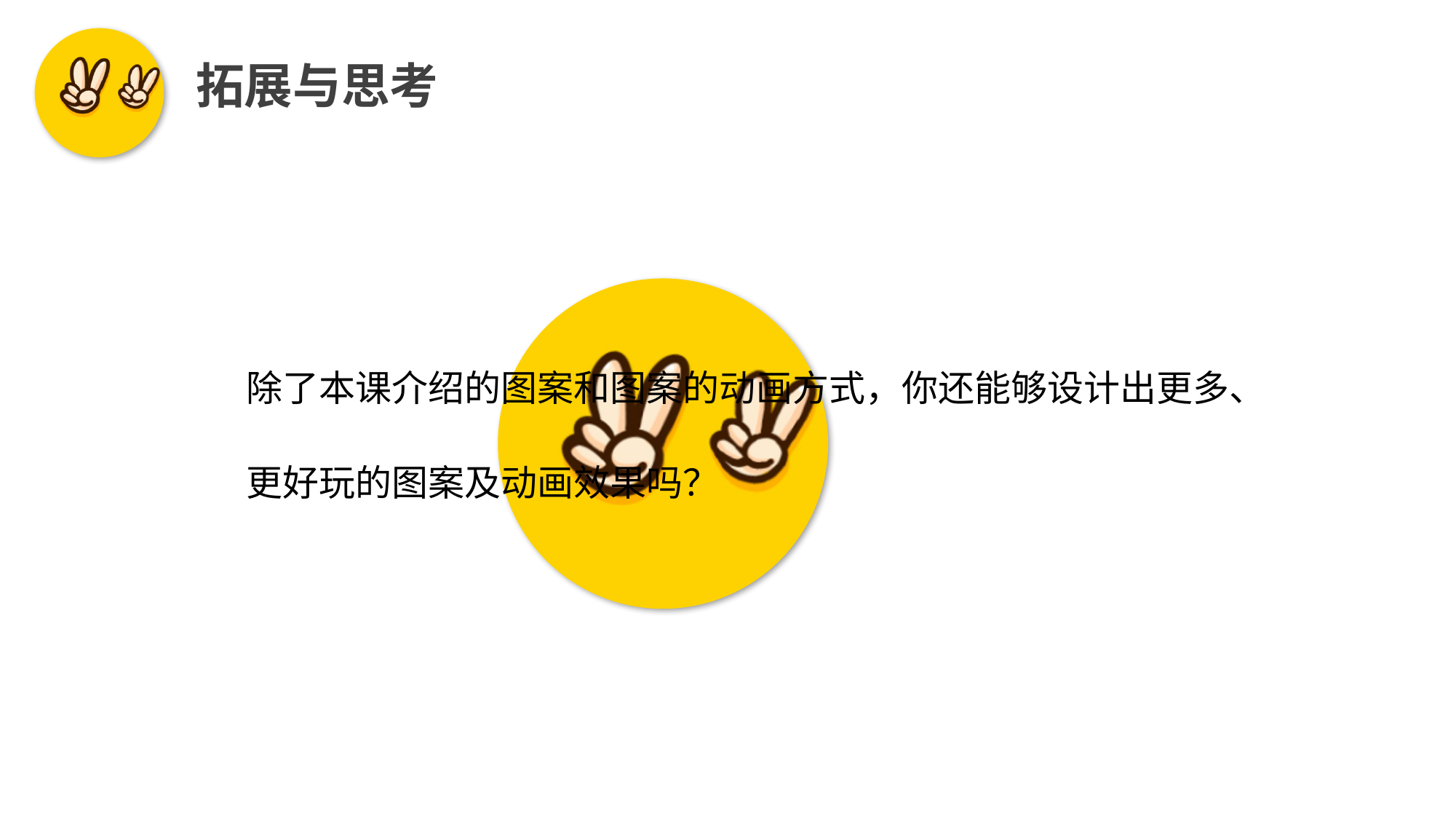

拓展与思考

除了本课介绍的图案和图案的动画方式，你还能够设计出更多、更好玩的图案及动画效果吗？